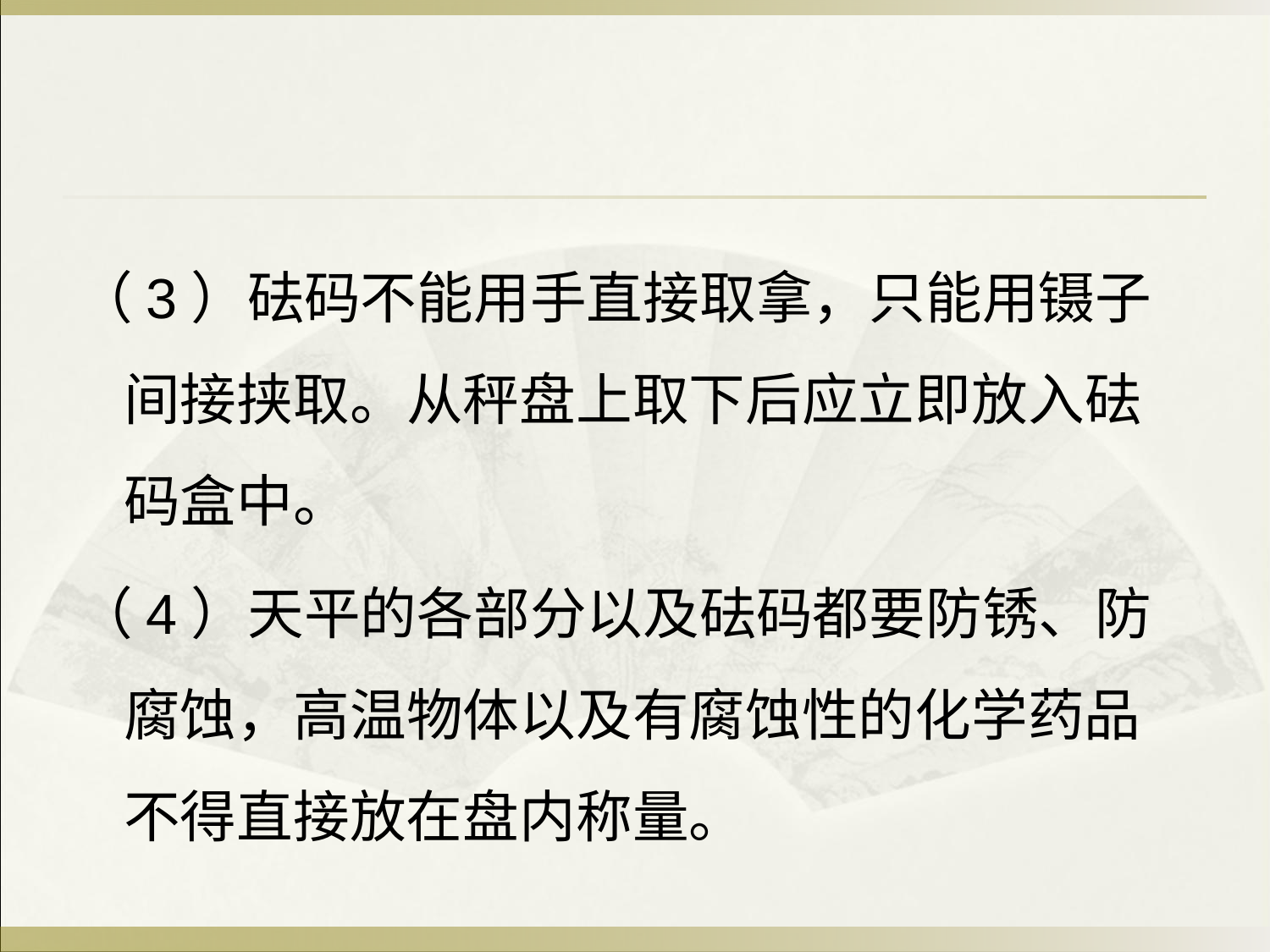

（3）砝码不能用手直接取拿，只能用镊子间接挟取。从秤盘上取下后应立即放入砝码盒中。
（4）天平的各部分以及砝码都要防锈、防腐蚀，高温物体以及有腐蚀性的化学药品不得直接放在盘内称量。